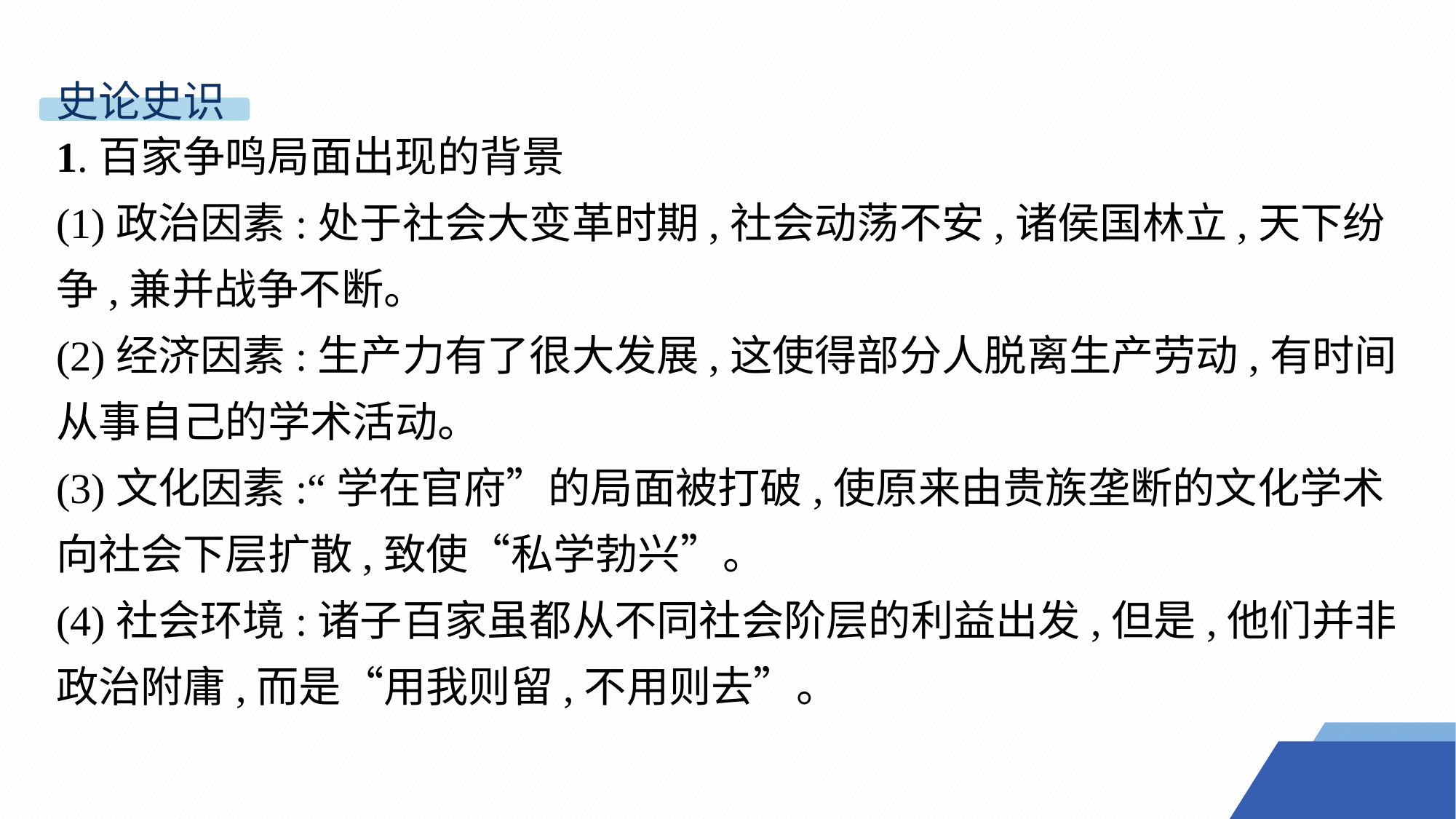

史论史识

1.百家争鸣局面出现的背景
(1)政治因素:处于社会大变革时期,社会动荡不安,诸侯国林立,天下纷争,兼并战争不断。
(2)经济因素:生产力有了很大发展,这使得部分人脱离生产劳动,有时间从事自己的学术活动。
(3)文化因素:“学在官府”的局面被打破,使原来由贵族垄断的文化学术向社会下层扩散,致使“私学勃兴”。
(4)社会环境:诸子百家虽都从不同社会阶层的利益出发,但是,他们并非政治附庸,而是“用我则留,不用则去”。